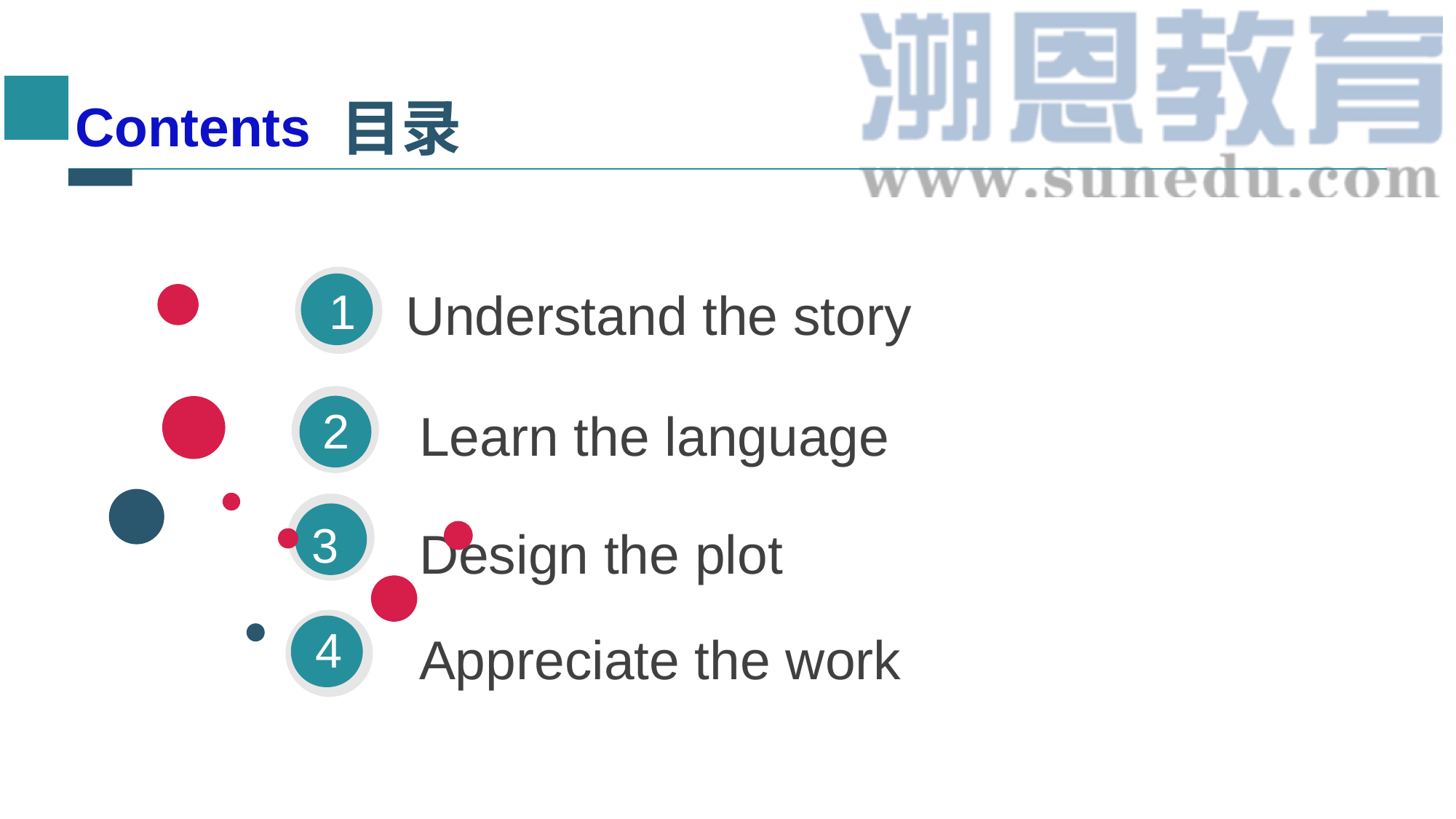

目录
Contents

1
Understand the story

2

Learn the language

3
Design the plot

4

Appreciate the work